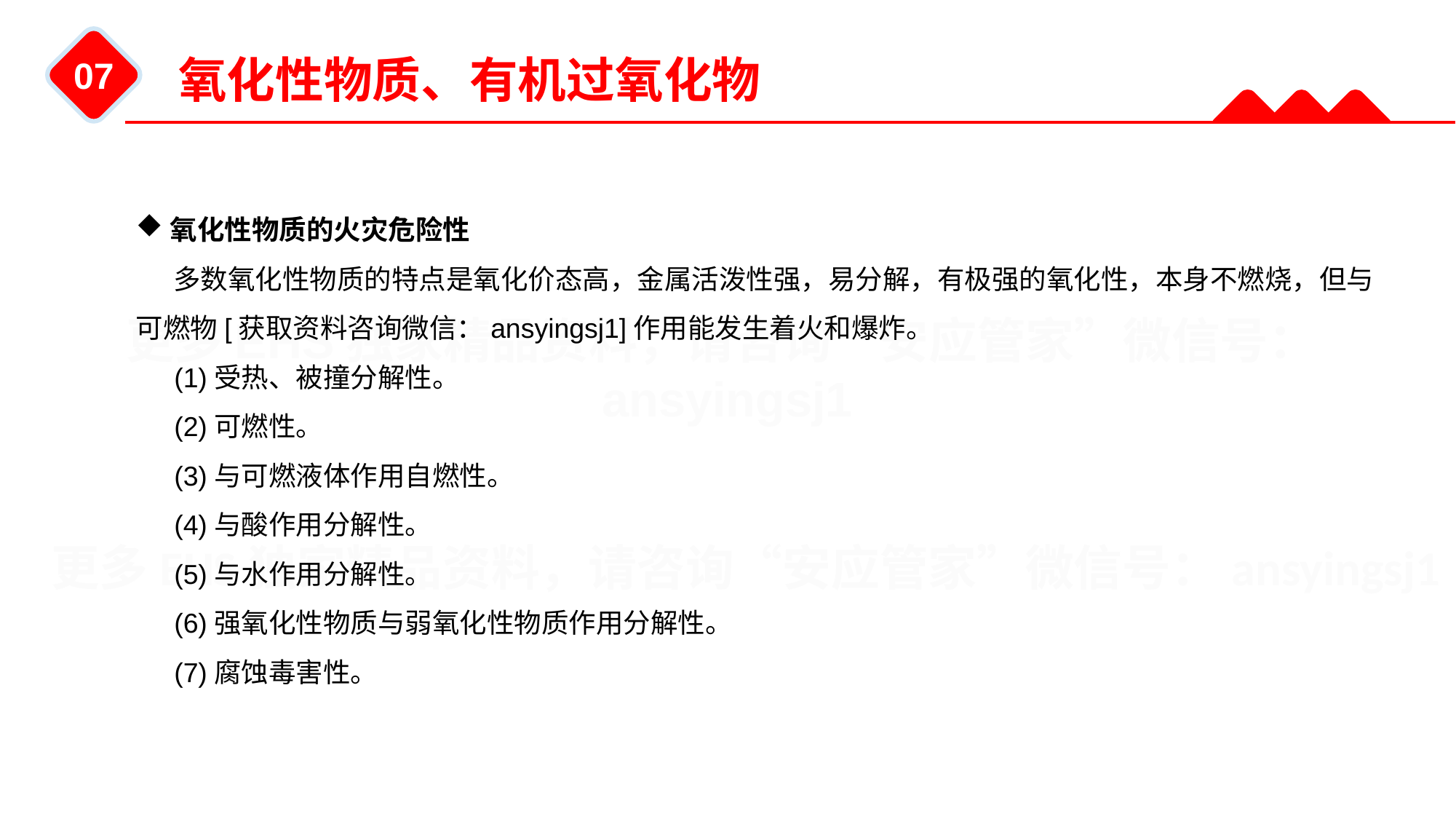

氧化性物质、有机过氧化物
07

氧化性物质的火灾危险性
     多数氧化性物质的特点是氧化价态高，金属活泼性强，易分解，有极强的氧化性，本身不燃烧，但与可燃物[获取资料咨询微信：ansyingsj1]作用能发生着火和爆炸。
     (1)受热、被撞分解性。
     (2)可燃性。
     (3)与可燃液体作用自燃性。
     (4)与酸作用分解性。
     (5)与水作用分解性。
     (6)强氧化性物质与弱氧化性物质作用分解性。
     (7)腐蚀毒害性。